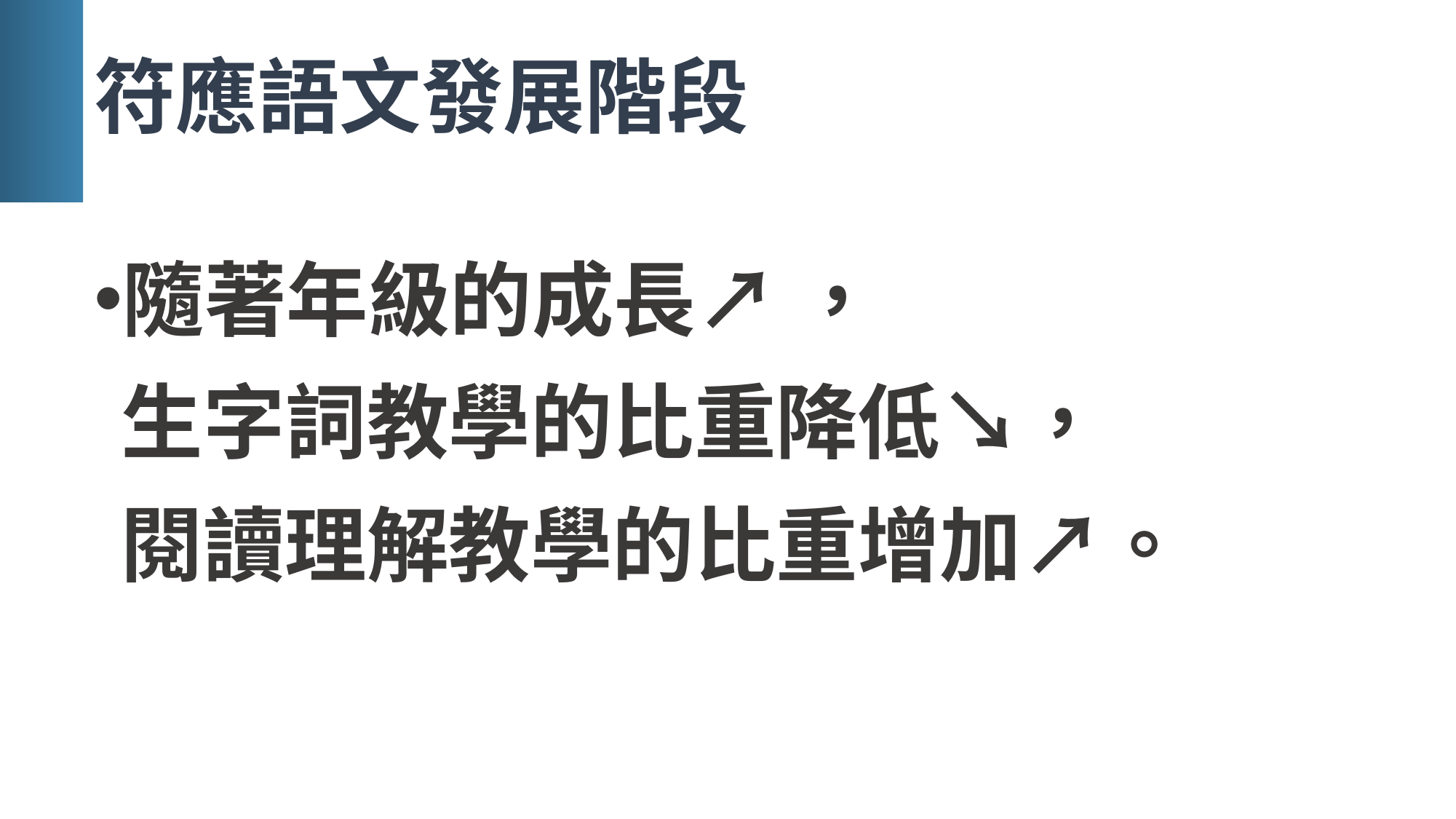

# 符應語文發展階段
隨著年級的成長↗ ，
生字詞教學的比重降低↘，
閱讀理解教學的比重增加↗。